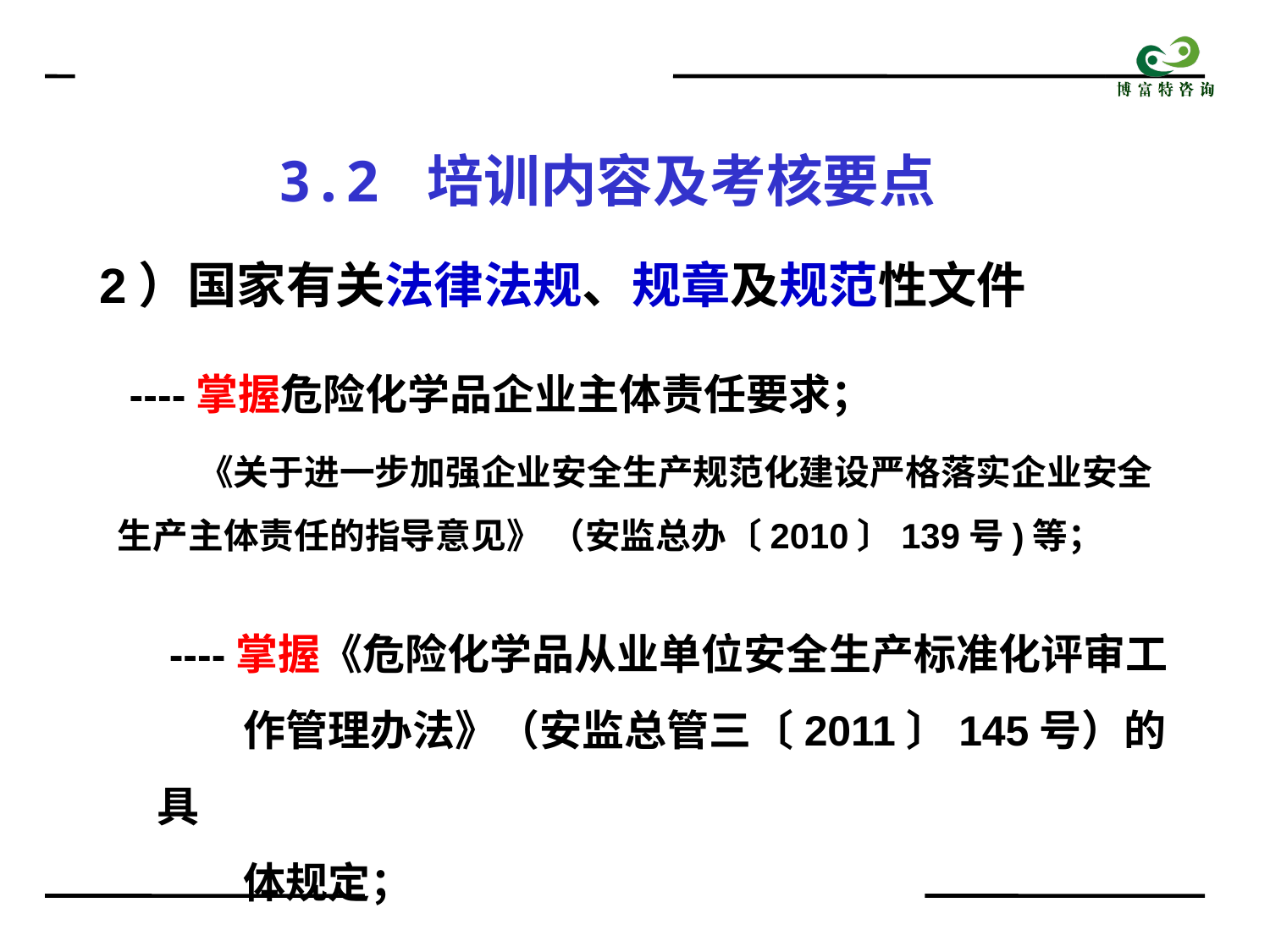

3.2 培训内容及考核要点
2）国家有关法律法规、规章及规范性文件
 ----掌握危险化学品企业主体责任要求；
         《关于进一步加强企业安全生产规范化建设严格落实企业安全生产主体责任的指导意见》 （安监总办〔2010〕139号)等；
 ----掌握《危险化学品从业单位安全生产标准化评审工
        作管理办法》（安监总管三〔2011〕145号）的具
        体规定；